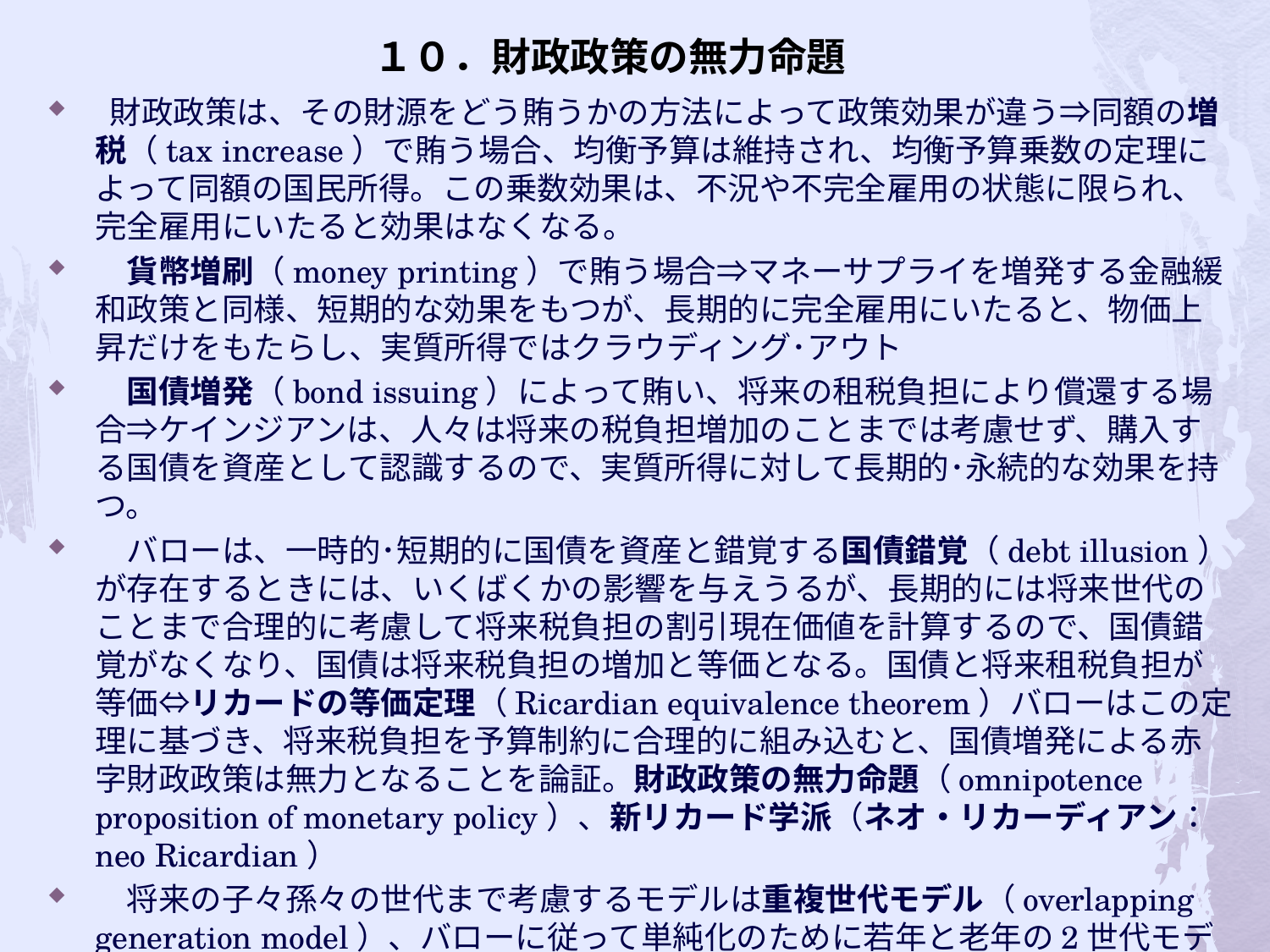

# １０．財政政策の無力命題
 財政政策は、その財源をどう賄うかの方法によって政策効果が違う⇒同額の増税（tax increase）で賄う場合、均衡予算は維持され、均衡予算乗数の定理によって同額の国民所得。この乗数効果は、不況や不完全雇用の状態に限られ、完全雇用にいたると効果はなくなる。
　貨幣増刷（money printing）で賄う場合⇒マネーサプライを増発する金融緩和政策と同様、短期的な効果をもつが、長期的に完全雇用にいたると、物価上昇だけをもたらし、実質所得ではクラウディング･アウト
　国債増発（bond issuing）によって賄い、将来の租税負担により償還する場合⇒ケインジアンは、人々は将来の税負担増加のことまでは考慮せず、購入する国債を資産として認識するので、実質所得に対して長期的･永続的な効果を持つ。
　バローは、一時的･短期的に国債を資産と錯覚する国債錯覚（debt illusion）が存在するときには、いくばくかの影響を与えうるが、長期的には将来世代のことまで合理的に考慮して将来税負担の割引現在価値を計算するので、国債錯覚がなくなり、国債は将来税負担の増加と等価となる。国債と将来租税負担が等価⇔リカードの等価定理（Ricardian equivalence theorem）バローはこの定理に基づき、将来税負担を予算制約に合理的に組み込むと、国債増発による赤字財政政策は無力となることを論証。財政政策の無力命題（omnipotence proposition of monetary policy）、新リカード学派（ネオ・リカーディアン：neo Ricardian）
　将来の子々孫々の世代まで考慮するモデルは重複世代モデル（overlapping generation model）、バローに従って単純化のために若年と老年の2世代モデル。